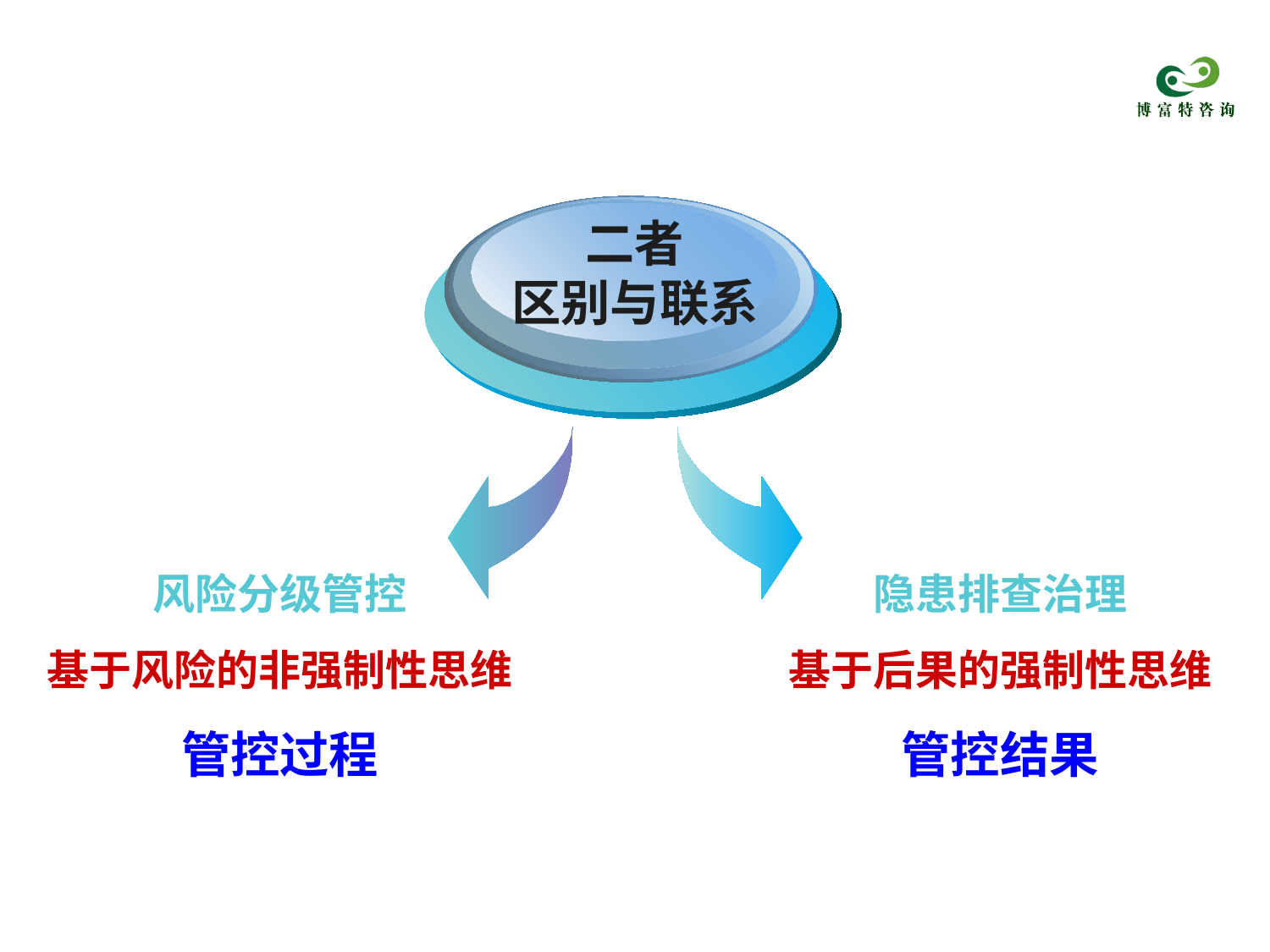

二者
区别与联系

风险分级管控
基于风险的非强制性思维
管控过程

隐患排查治理
基于后果的强制性思维
管控结果